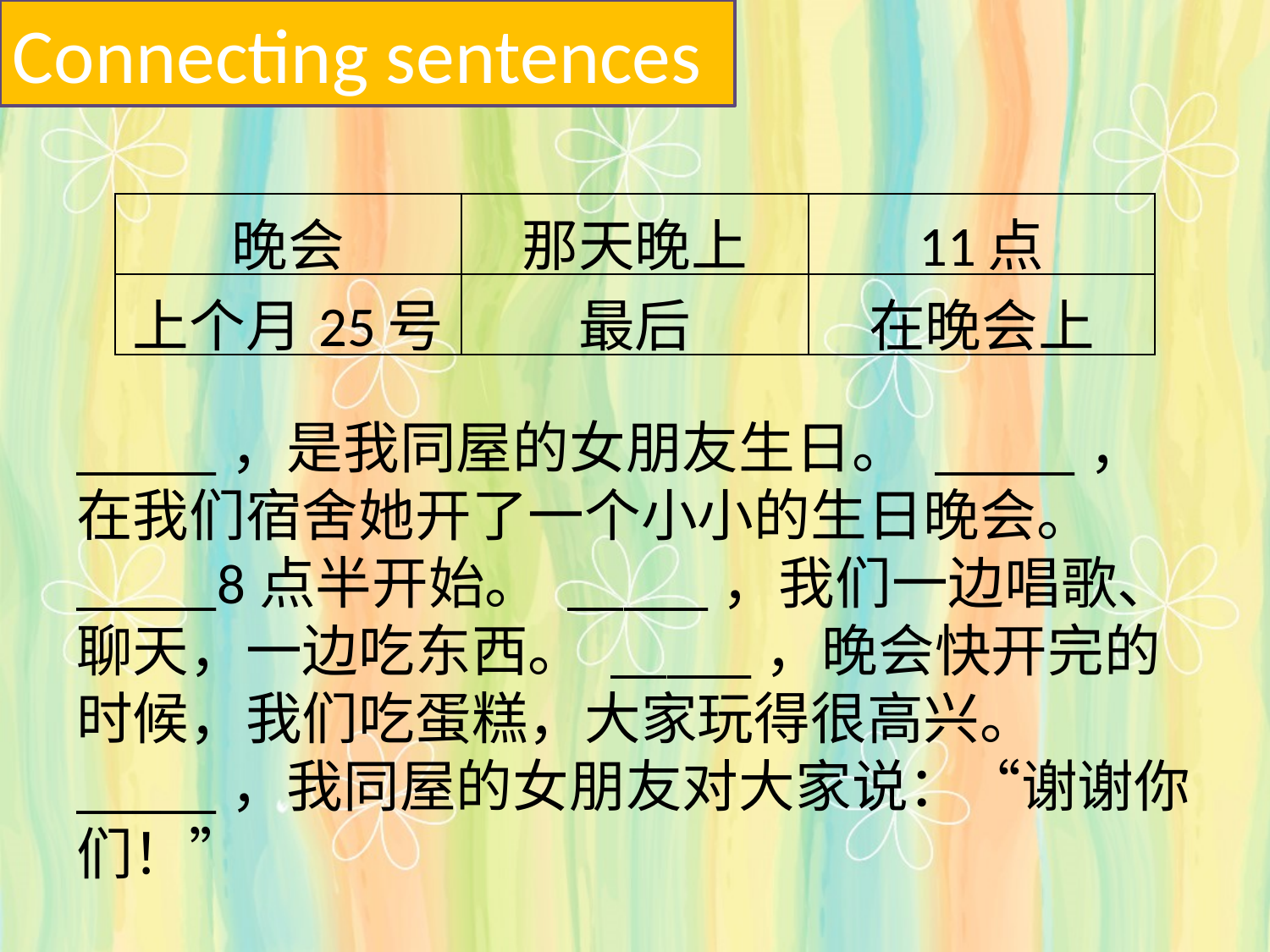

Connecting sentences
| 晚会 | 那天晚上 | 11点 |
| --- | --- | --- |
| 上个月25号 | 最后 | 在晚会上 |
_____，是我同屋的女朋友生日。 _____，在我们宿舍她开了一个小小的生日晚会。 _____8点半开始。 _____，我们一边唱歌、聊天，一边吃东西。 _____，晚会快开完的时候，我们吃蛋糕，大家玩得很高兴。 _____，我同屋的女朋友对大家说：“谢谢你们！”